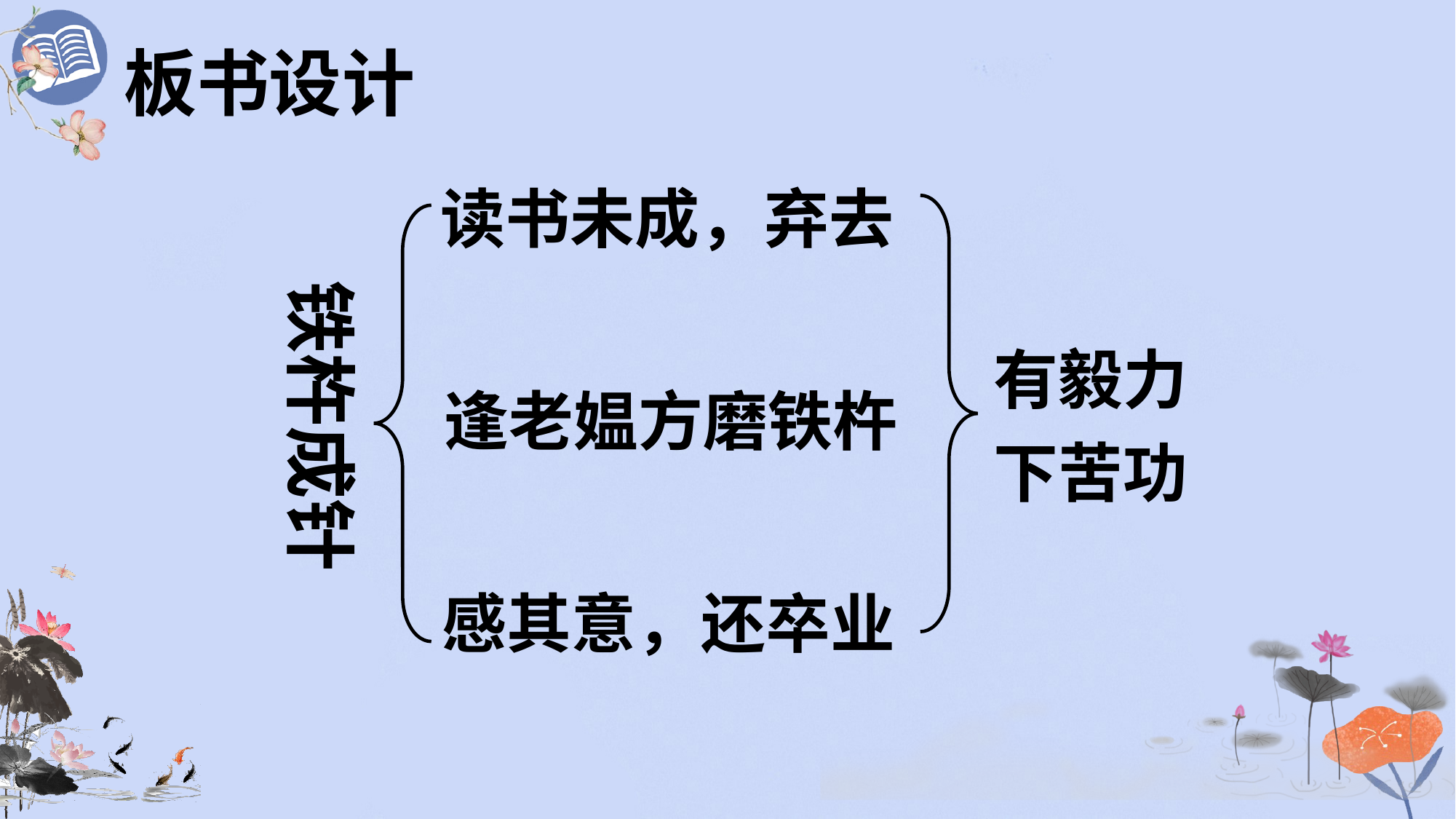

板书设计
读书未成，弃去

铁杵成针
有毅力
下苦功
逢老媪方磨铁杵
感其意，还卒业